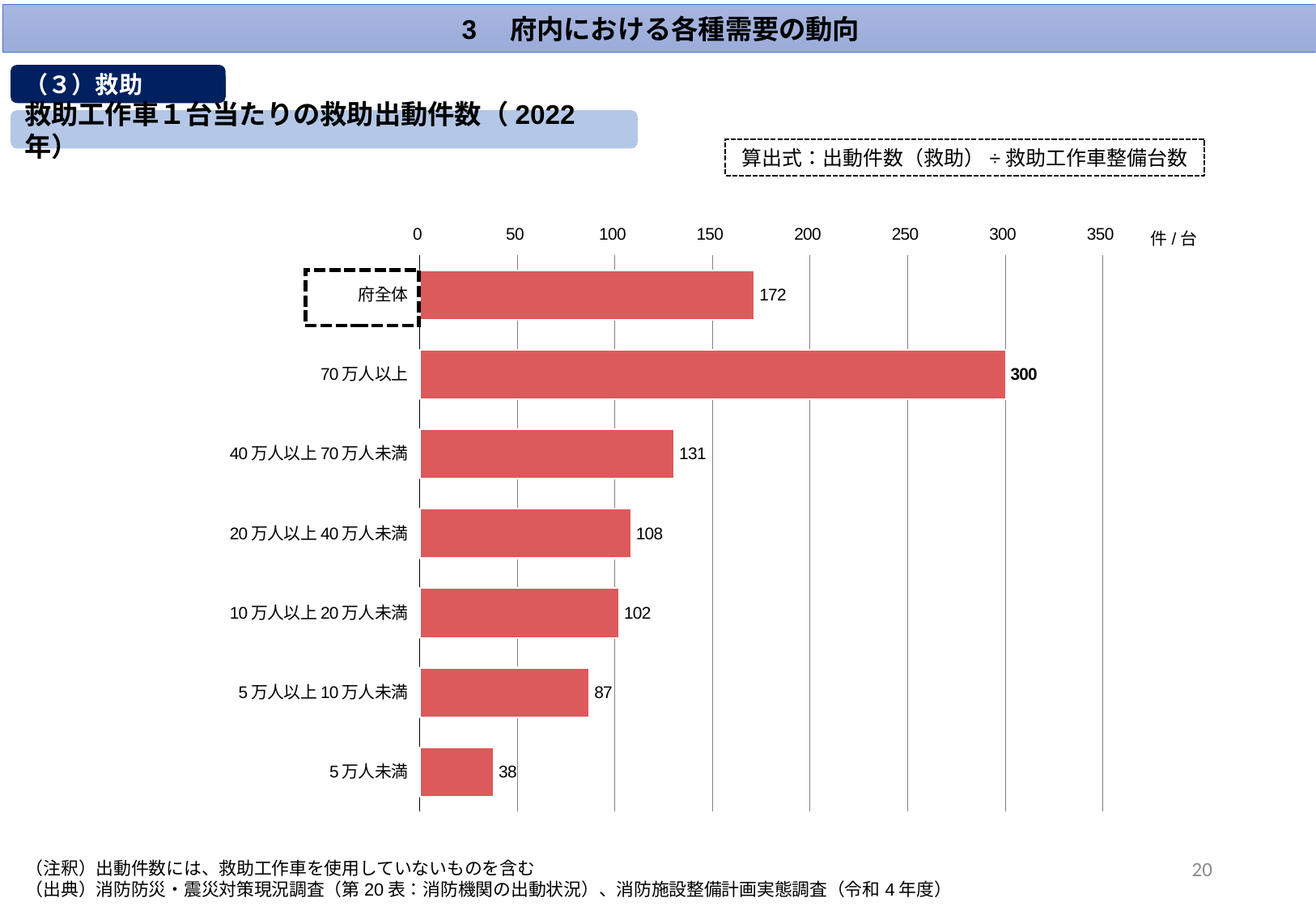

3　府内における各種需要の動向
（３）救助
救助工作車１台当たりの救助出動件数（2022年）
算出式：出動件数（救助）÷救助工作車整備台数

### Chart

| Category |  |
|---|---|
| 府全体 | 171.69642857142858 |
| 70万人以上 | 300.3888888888889 |
| 40万人以上70万人未満 | 130.53846153846155 |
| 20万人以上40万人未満 | 108.38461538461539 |
| 10万人以上20万人未満 | 102.28571428571429 |
| 5万人以上10万人未満 | 87.0 |
| 5万人未満 | 38.0 |
20
（注釈）出動件数には、救助工作車を使用していないものを含む
（出典）消防防災・震災対策現況調査（第20表：消防機関の出動状況）、消防施設整備計画実態調査（令和4年度）